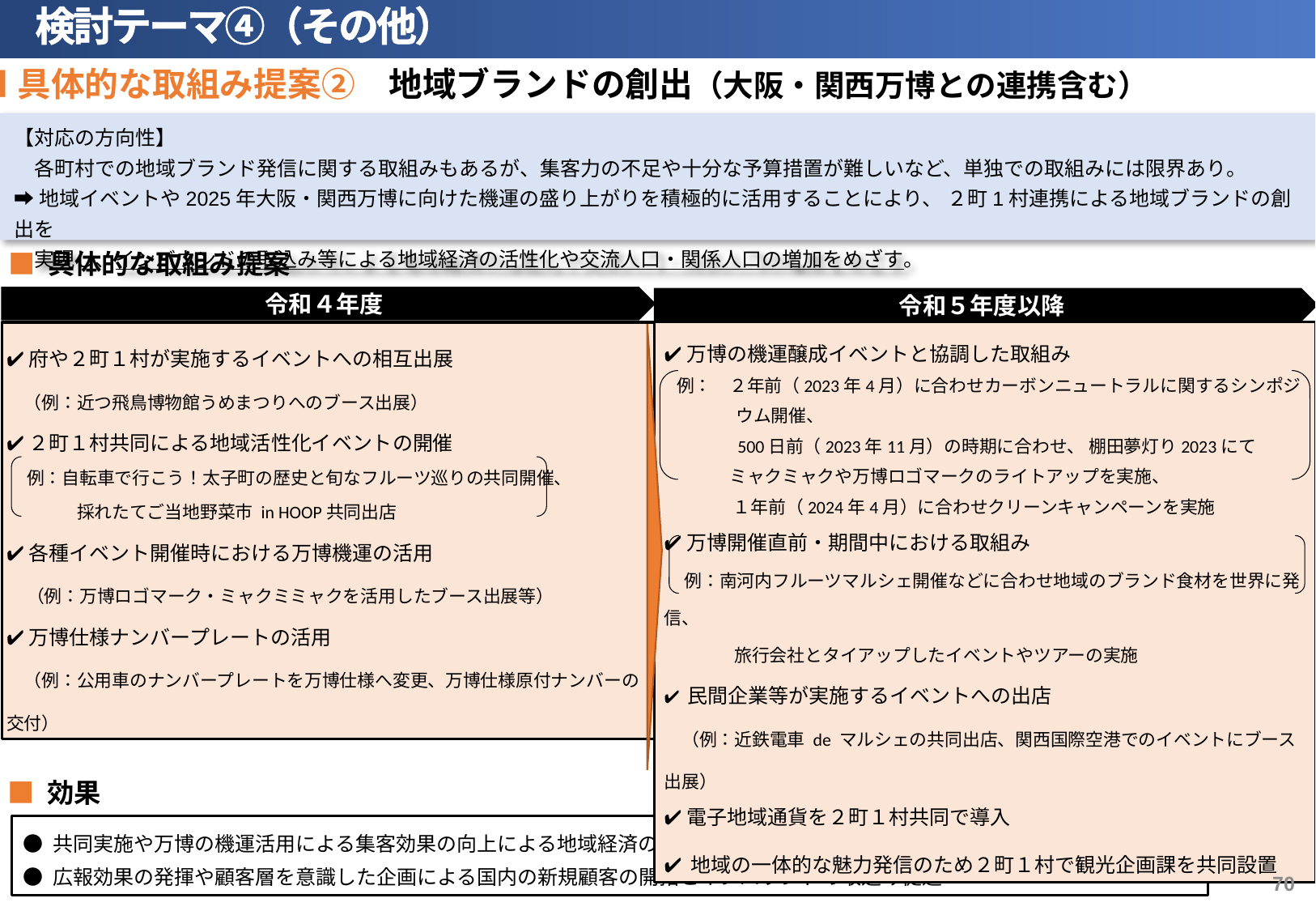

検討テーマ④（その他）

■具体的な取組み提案②　地域ブランドの創出（大阪・関西万博との連携含む）
【対応の方向性】
　各町村での地域ブランド発信に関する取組みもあるが、集客力の不足や十分な予算措置が難しいなど、単独での取組みには限界あり。
➡地域イベントや2025年大阪・関西万博に向けた機運の盛り上がりを積極的に活用することにより、 ２町1村連携による地域ブランドの創出を
　実現し、インバウンドの取込み等による地域経済の活性化や交流人口・関係人口の増加をめざす。
■ 具体的な取組み提案
令和４年度
令和５年度以降
✔万博の機運醸成イベントと協調した取組み
例：　２年前（2023年4月）に合わせカーボンニュートラルに関するシンポジウム開催、
　　　 500日前（2023年11月）の時期に合わせ、 棚田夢灯り2023にて
　　　ミャクミャクや万博ロゴマークのライトアップを実施、
　　　 １年前（2024年4月）に合わせクリーンキャンペーンを実施
✔万博開催直前・期間中における取組み
　例：南河内フルーツマルシェ開催などに合わせ地域のブランド食材を世界に発信、
　　　　旅行会社とタイアップしたイベントやツアーの実施
✔ 民間企業等が実施するイベントへの出店
　（例：近鉄電車 de マルシェの共同出店、関西国際空港でのイベントにブース出展）
✔電子地域通貨を２町１村共同で導入
✔ 地域の一体的な魅力発信のため２町１村で観光企画課を共同設置
✔府や２町１村が実施するイベントへの相互出展
　（例：近つ飛鳥博物館うめまつりへのブース出展）
✔２町１村共同による地域活性化イベントの開催
　例：自転車で行こう！太子町の歴史と旬なフルーツ巡りの共同開催、
　　　　採れたてご当地野菜市 in HOOP共同出店
✔各種イベント開催時における万博機運の活用
　（例：万博ロゴマーク・ミャクミミャクを活用したブース出展等）
✔万博仕様ナンバープレートの活用
　（例：公用車のナンバープレートを万博仕様へ変更、万博仕様原付ナンバーの交付）

■ 効果
● 共同実施や万博の機運活用による集客効果の向上による地域経済の活性化や交流人口・関係人口の増加
● 広報効果の発揮や顧客層を意識した企画による国内の新規顧客の開拓とインバウンドの取込み促進

70